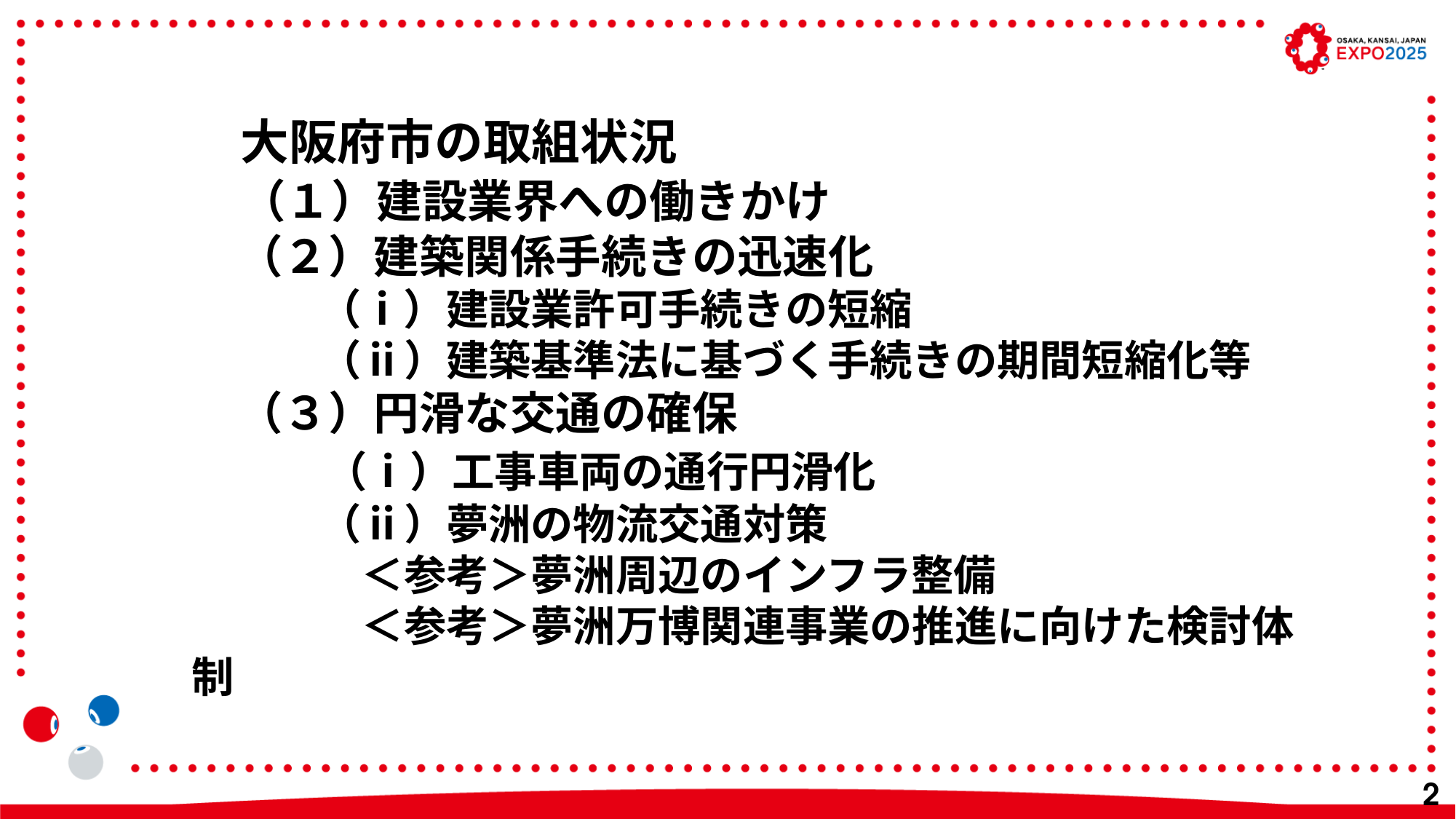

大阪府市の取組状況
　（１）建設業界への働きかけ
　（２）建築関係手続きの迅速化
　　　（ⅰ）建設業許可手続きの短縮
　　　（ⅱ）建築基準法に基づく手続きの期間短縮化等
　（３）円滑な交通の確保
　　　（ⅰ）工事車両の通行円滑化
　　　（ⅱ）夢洲の物流交通対策
　　　　＜参考＞夢洲周辺のインフラ整備
　　　　＜参考＞夢洲万博関連事業の推進に向けた検討体制

2